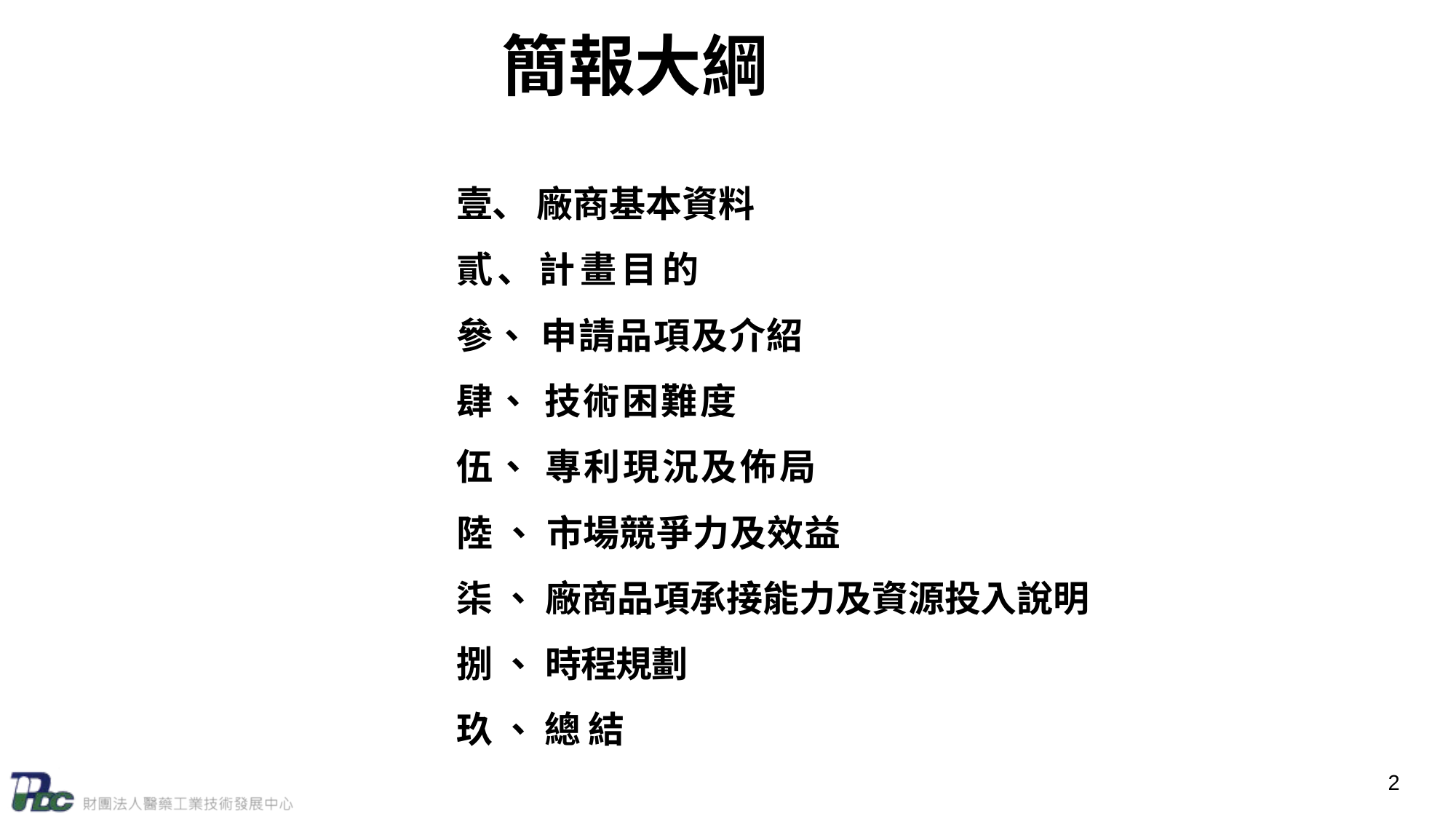

# 簡報大綱
壹、 廠商基本資料
貳、計畫目的
參、 申請品項及介紹
肆、 技術困難度
伍、 專利現況及佈局
陸 、 市場競爭力及效益
柒 、 廠商品項承接能力及資源投入說明
捌 、 時程規劃
玖、 總結
2